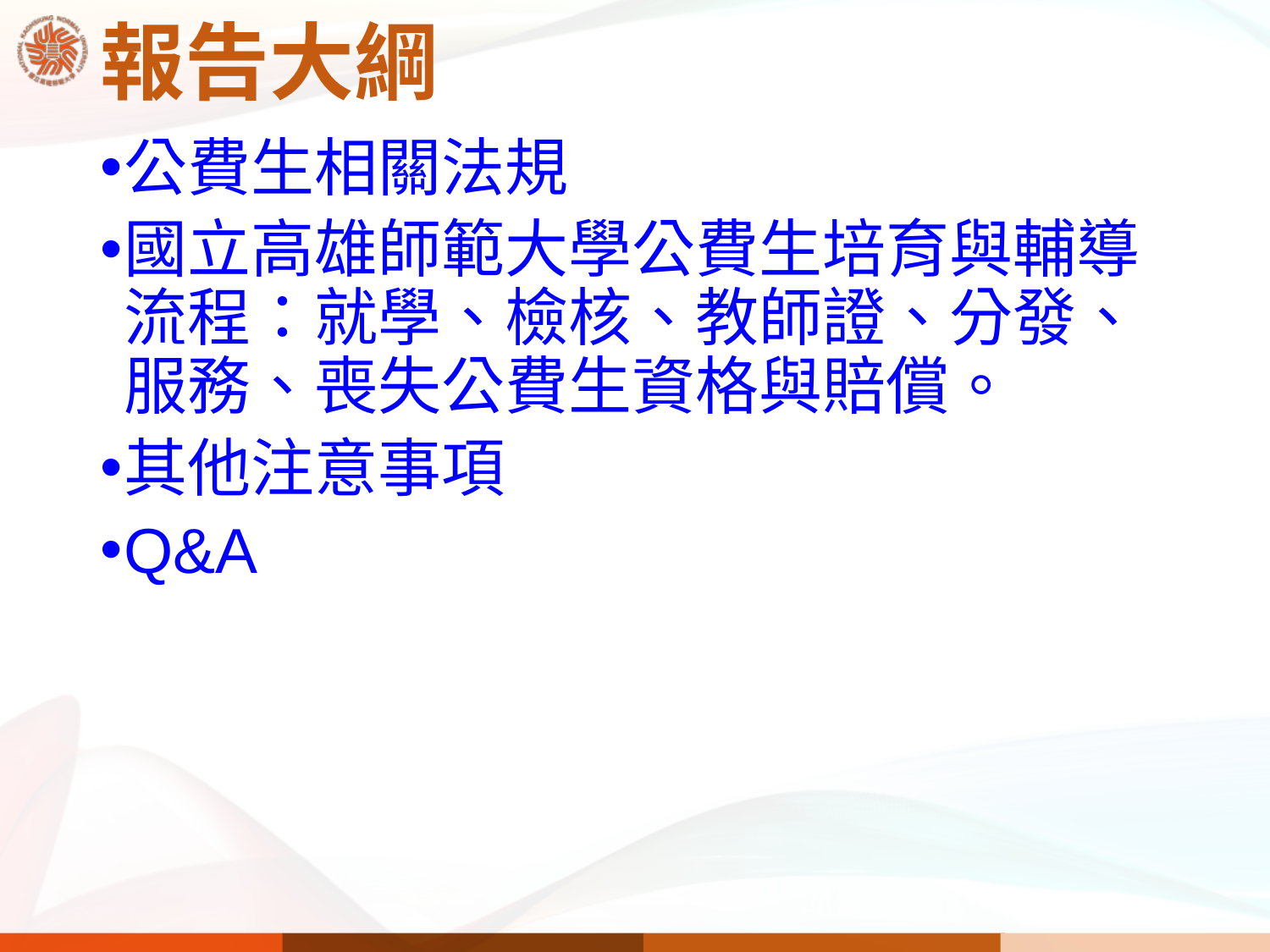

# 報告大綱
公費生相關法規
國立高雄師範大學公費生培育與輔導流程：就學、檢核、教師證、分發、服務、喪失公費生資格與賠償。
其他注意事項
Q&A